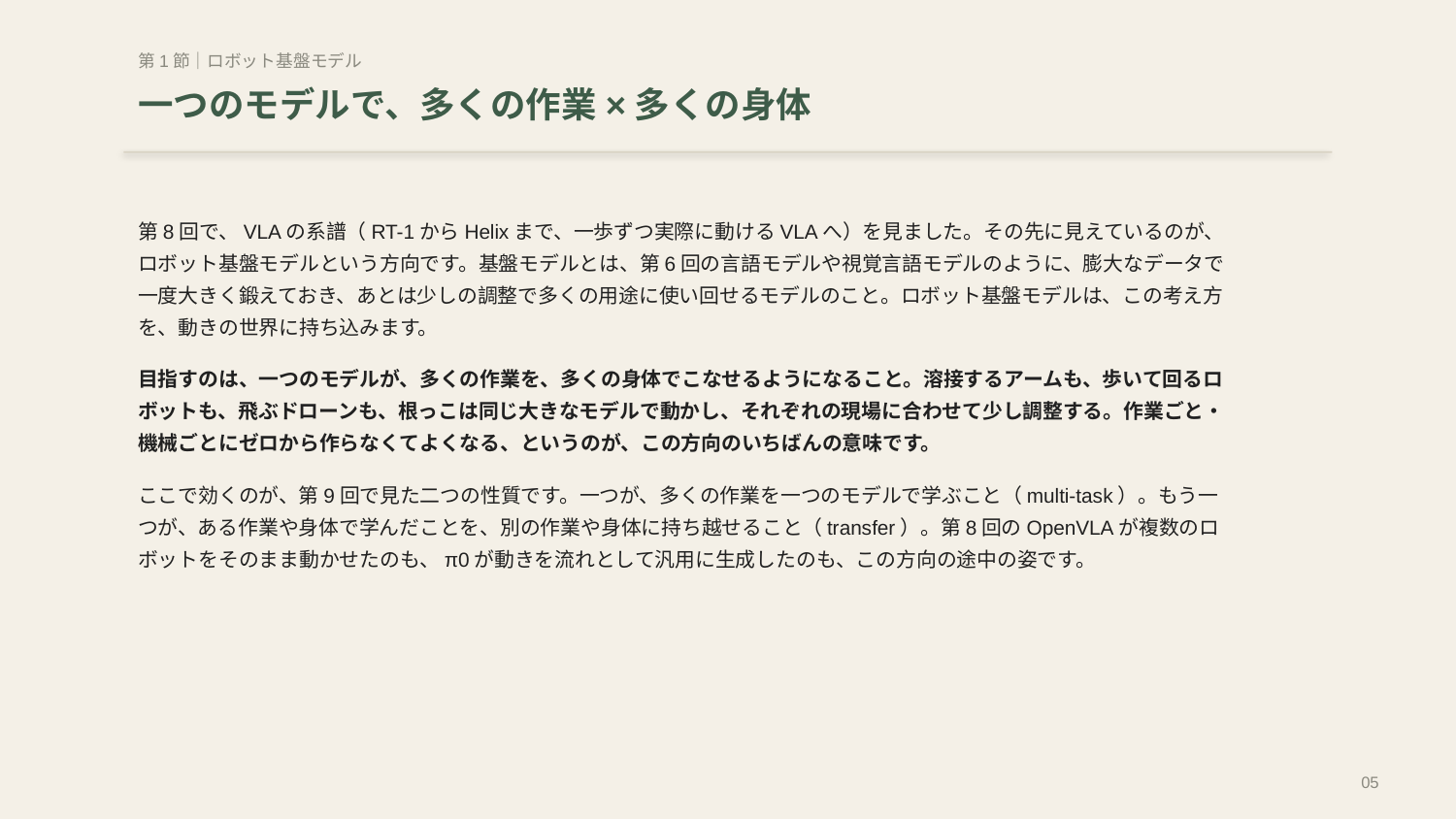

第1節｜ロボット基盤モデル
一つのモデルで、多くの作業×多くの身体

第8回で、VLAの系譜（RT-1からHelixまで、一歩ずつ実際に動けるVLAへ）を見ました。その先に見えているのが、ロボット基盤モデルという方向です。基盤モデルとは、第6回の言語モデルや視覚言語モデルのように、膨大なデータで一度大きく鍛えておき、あとは少しの調整で多くの用途に使い回せるモデルのこと。ロボット基盤モデルは、この考え方を、動きの世界に持ち込みます。
目指すのは、一つのモデルが、多くの作業を、多くの身体でこなせるようになること。溶接するアームも、歩いて回るロボットも、飛ぶドローンも、根っこは同じ大きなモデルで動かし、それぞれの現場に合わせて少し調整する。作業ごと・機械ごとにゼロから作らなくてよくなる、というのが、この方向のいちばんの意味です。
ここで効くのが、第9回で見た二つの性質です。一つが、多くの作業を一つのモデルで学ぶこと（multi-task）。もう一つが、ある作業や身体で学んだことを、別の作業や身体に持ち越せること（transfer）。第8回のOpenVLAが複数のロボットをそのまま動かせたのも、π0が動きを流れとして汎用に生成したのも、この方向の途中の姿です。
05